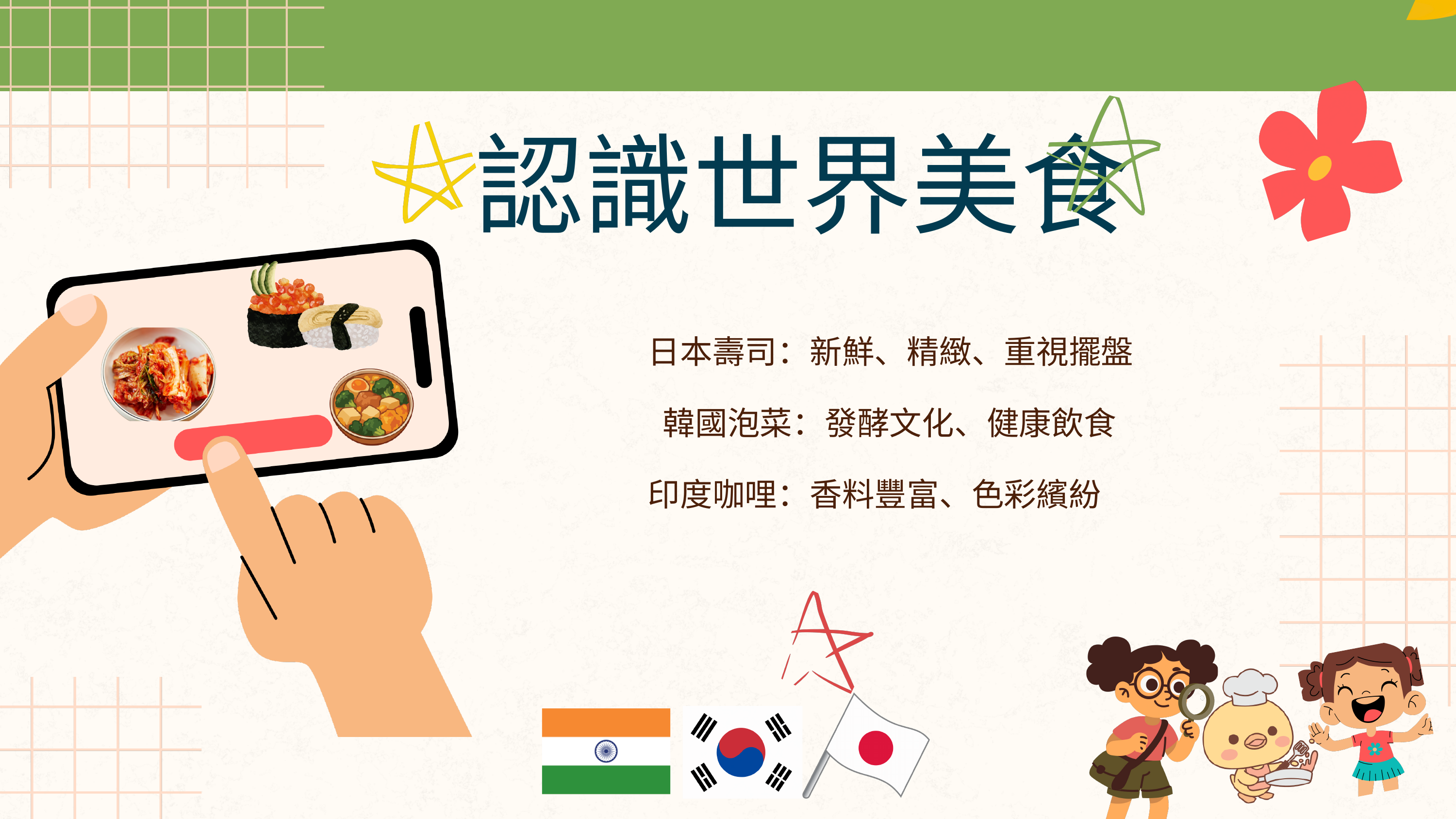

認識世界美食

日本壽司：新鮮、精緻、重視擺盤
 韓國泡菜：發酵文化、健康飲食
印度咖哩：香料豐富、色彩繽紛